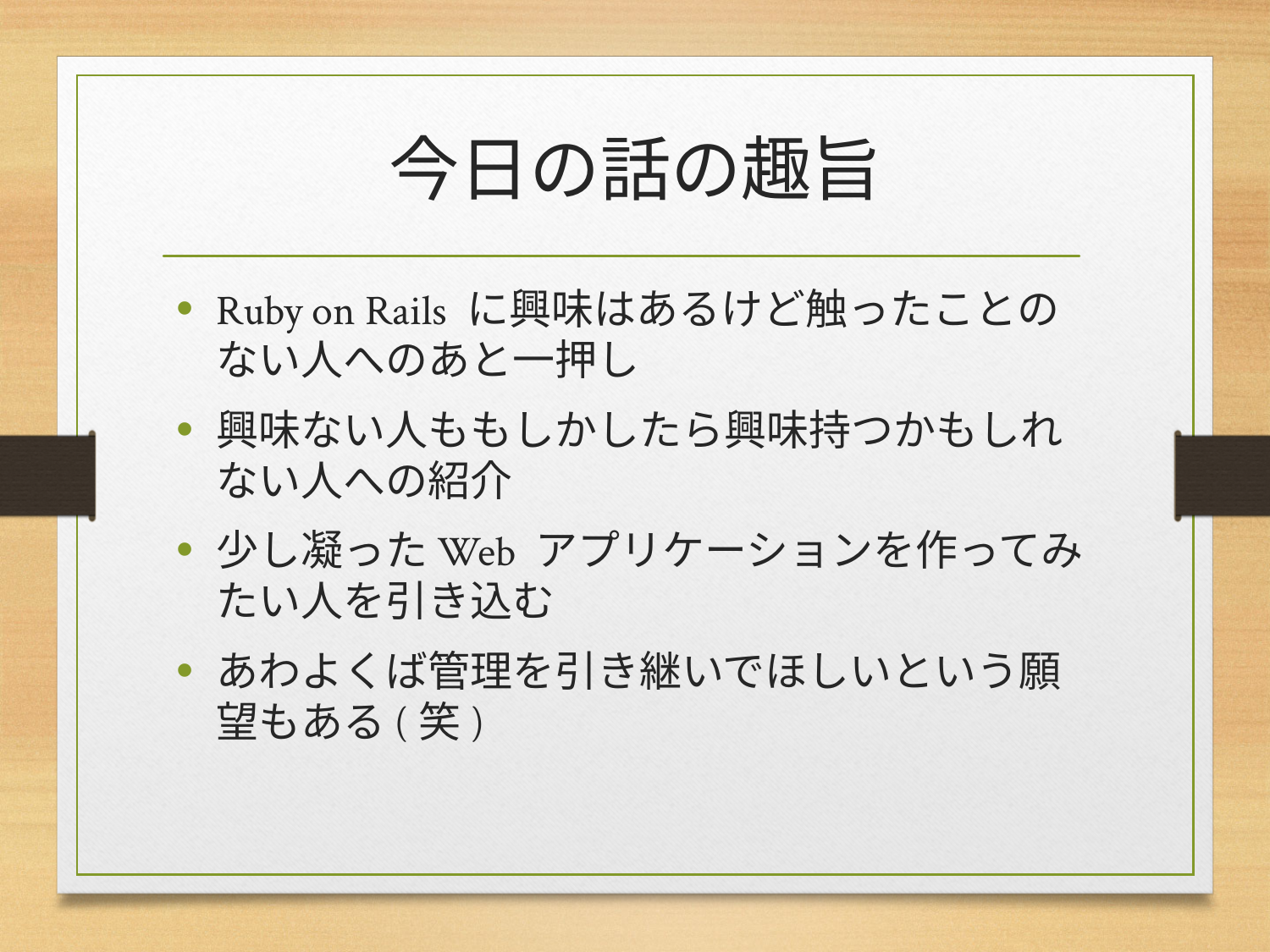

# 今日の話の趣旨
Ruby on Rails に興味はあるけど触ったことのない人へのあと一押し
興味ない人ももしかしたら興味持つかもしれない人への紹介
少し凝ったWeb アプリケーションを作ってみたい人を引き込む
あわよくば管理を引き継いでほしいという願望もある(笑)